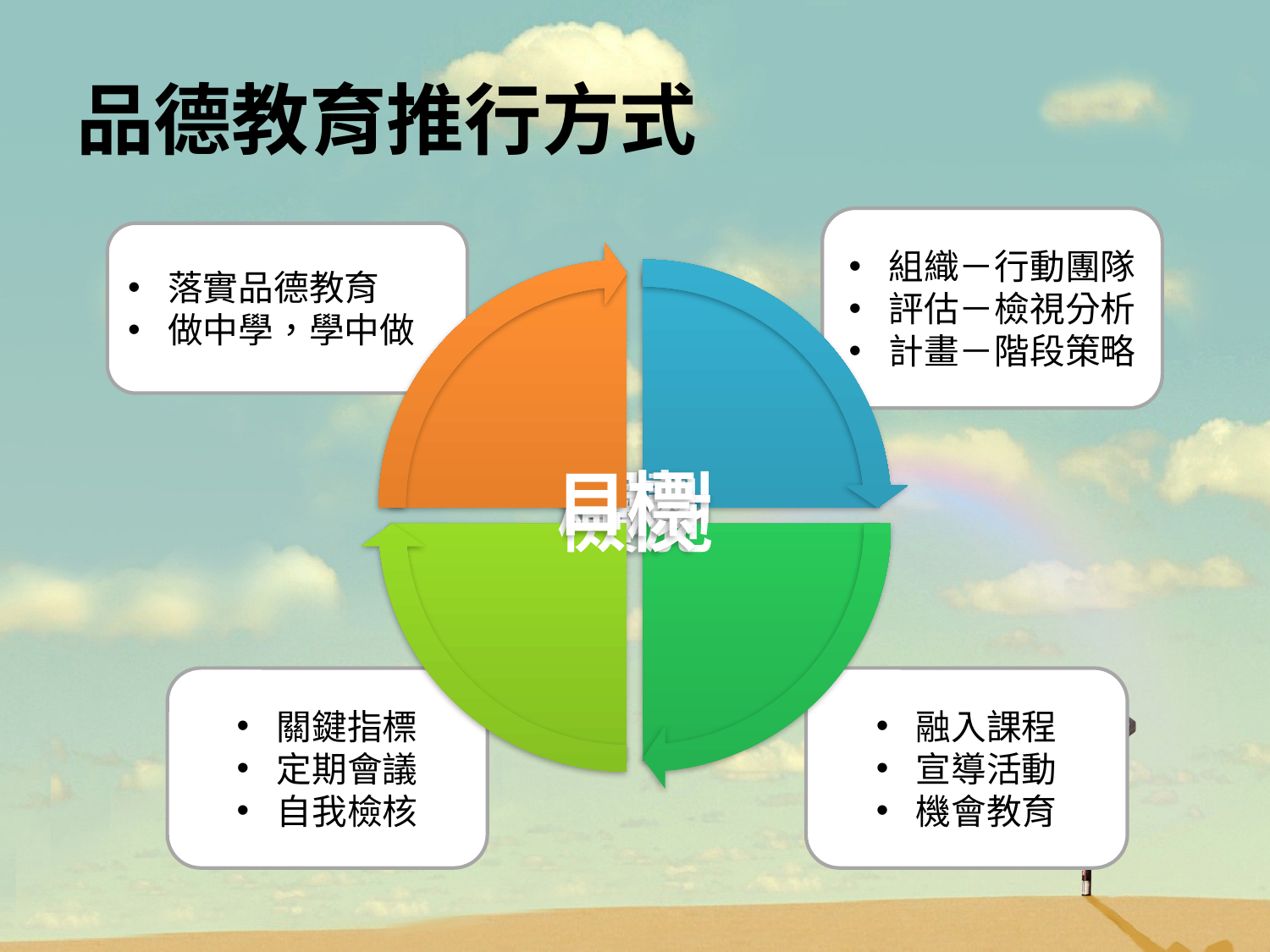

# 品德教育推行方式
組織－行動團隊
評估－檢視分析
計畫－階段策略
落實品德教育
做中學，學中做
規劃
實施
檢核
目標
關鍵指標
定期會議
自我檢核
融入課程
宣導活動
機會教育